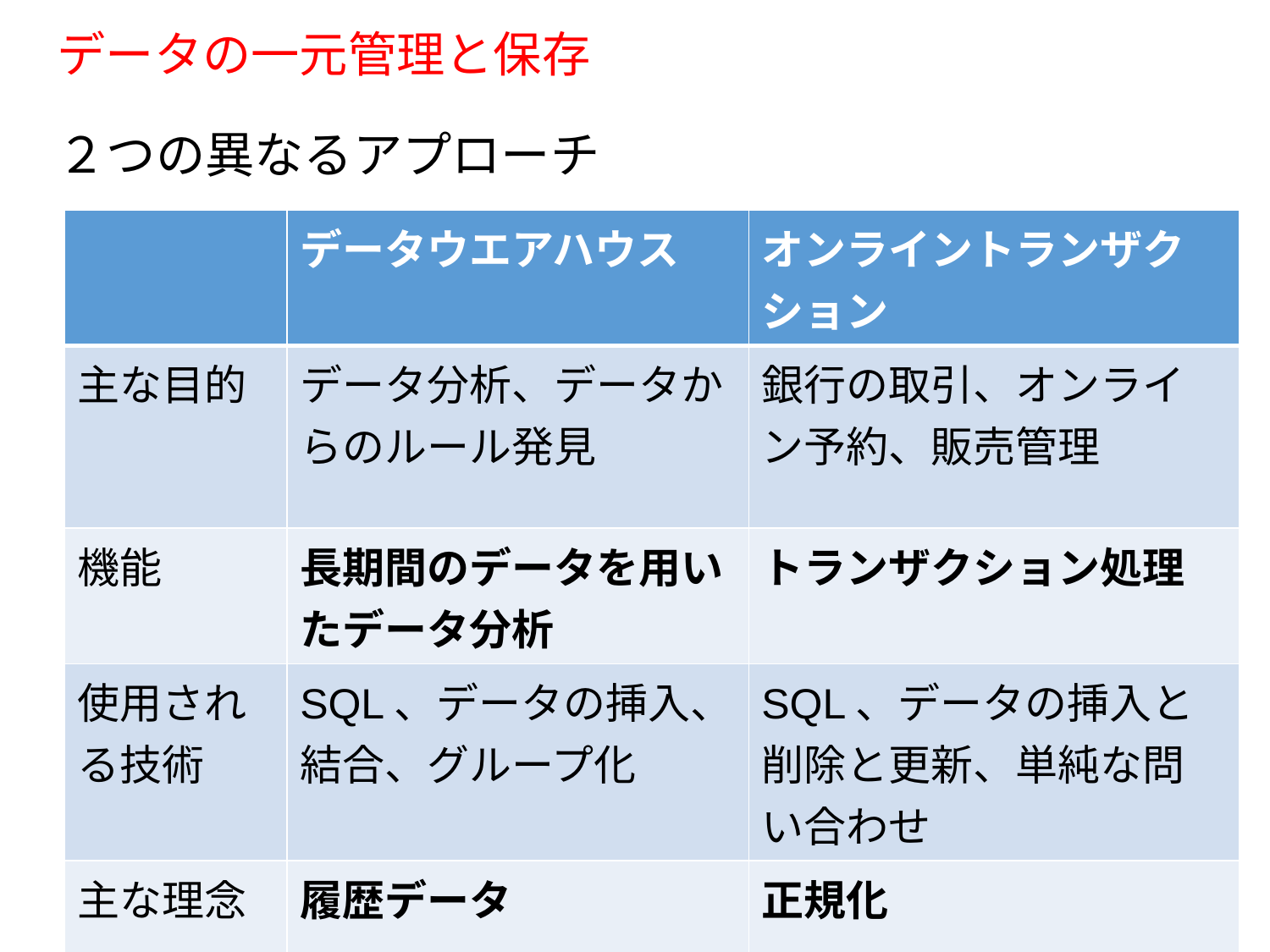

# データの一元管理と保存
２つの異なるアプローチ
|  | データウエアハウス | オンライントランザクション |
| --- | --- | --- |
| 主な目的 | データ分析、データからのルール発見 | 銀行の取引、オンライン予約、販売管理 |
| 機能 | 長期間のデータを用いたデータ分析 | トランザクション処理 |
| 使用される技術 | SQL、データの挿入、結合、グループ化 | SQL、データの挿入と削除と更新、単純な問い合わせ |
| 主な理念 | 履歴データ | 正規化 |
44